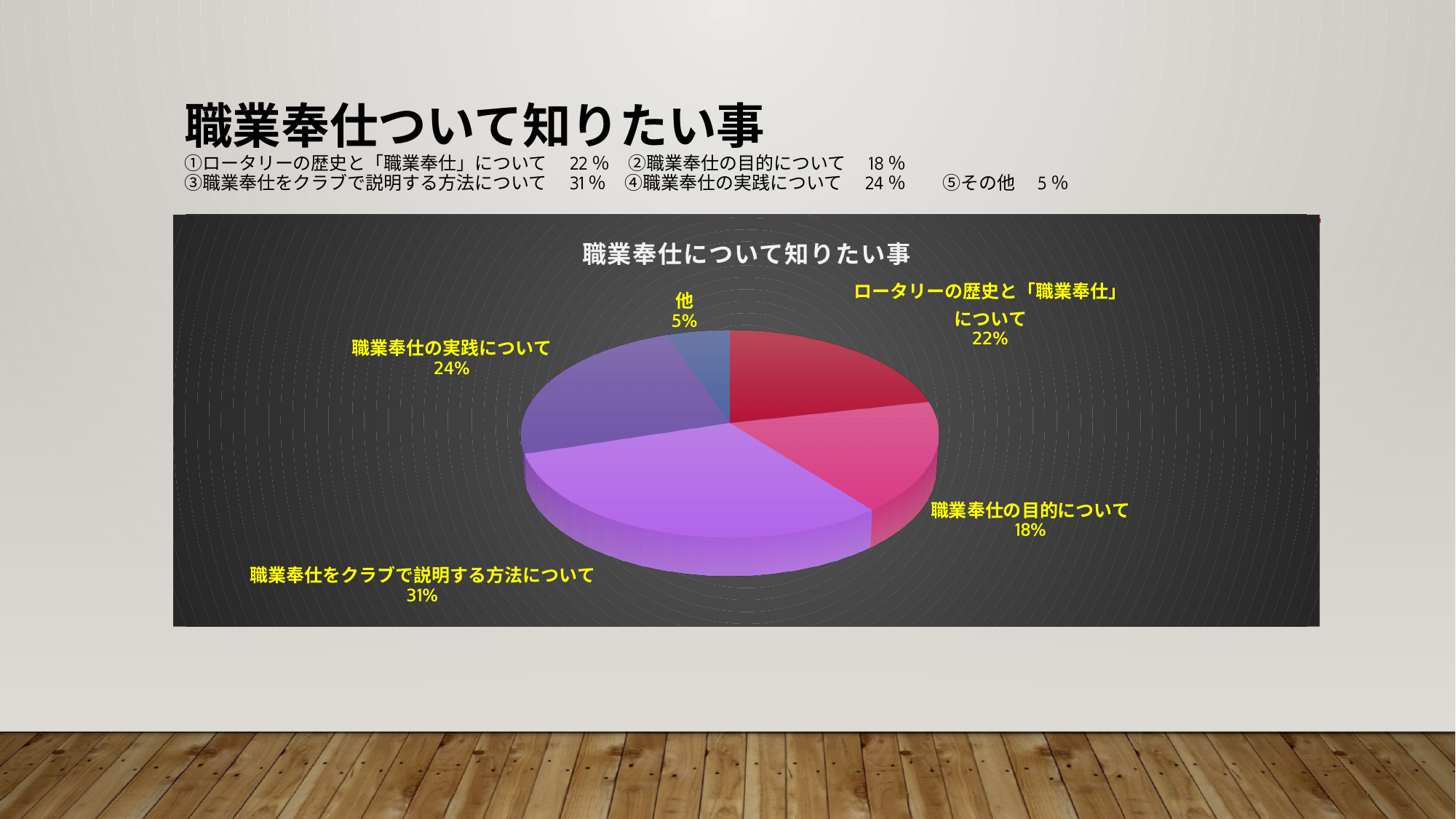

# 職業奉仕ついて知りたい事 ①ロータリーの歴史と「職業奉仕」について　22％　②職業奉仕の目的について　18％　 ③職業奉仕をクラブで説明する方法について　31％　④職業奉仕の実践について　24％　　⑤その他　5％

[unsupported chart]